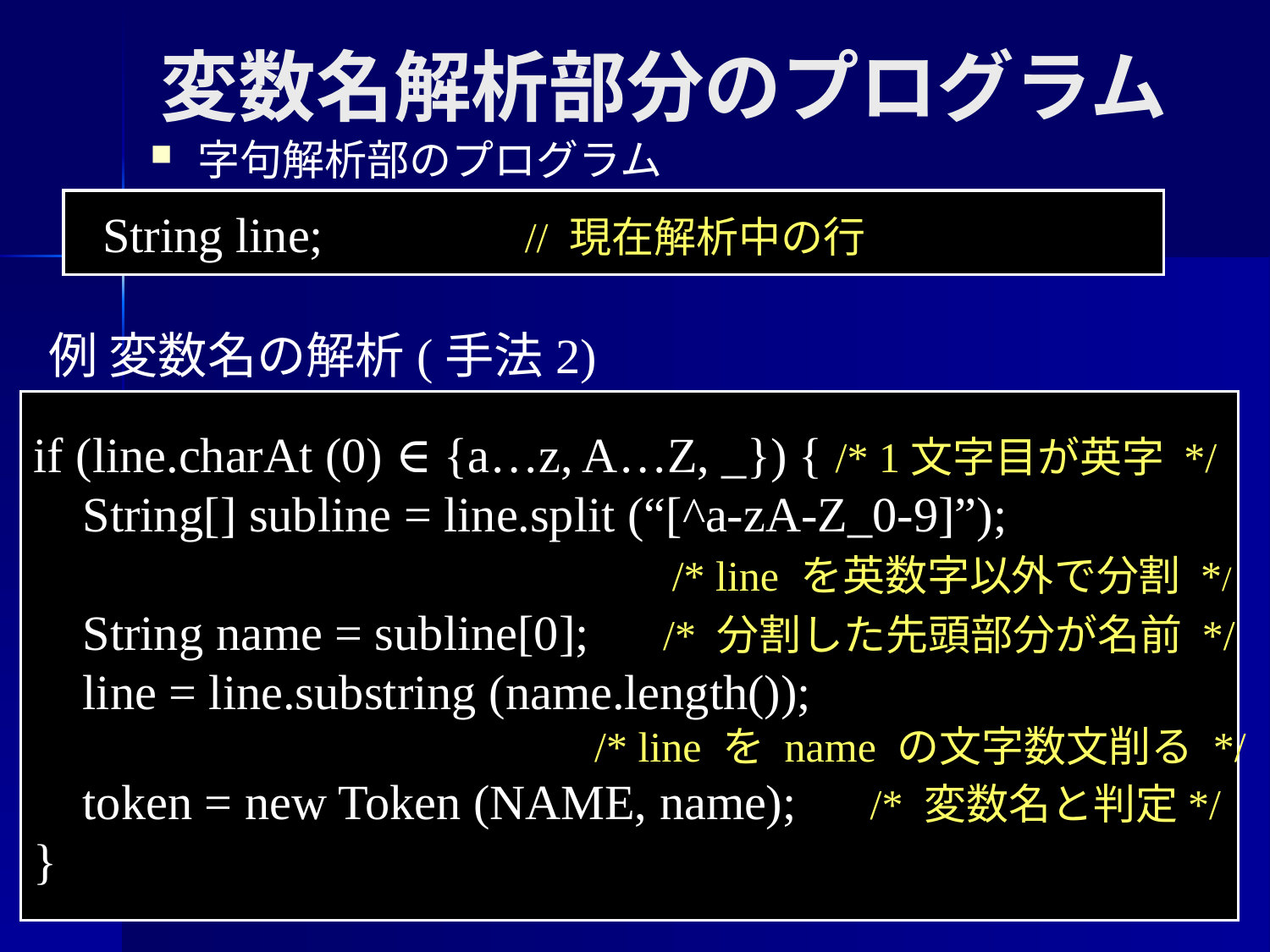

# 変数名解析部分のプログラム
字句解析部のプログラム
String line;                   // 現在解析中の行
例 変数名の解析(手法2)
if (line.charAt (0) ∈ {a…z, A…Z, _}) { /* 1文字目が英字 */
    String[] subline = line.split (“[^a-zA-Z_0-9]”);
                                                    /* line を英数字以外で分割 */
    String name = subline[0];      /* 分割した先頭部分が名前 */
    line = line.substring (name.length());
                                                     /* line を name の文字数文削る */
    token = new Token (NAME, name);      /* 変数名と判定*/
}